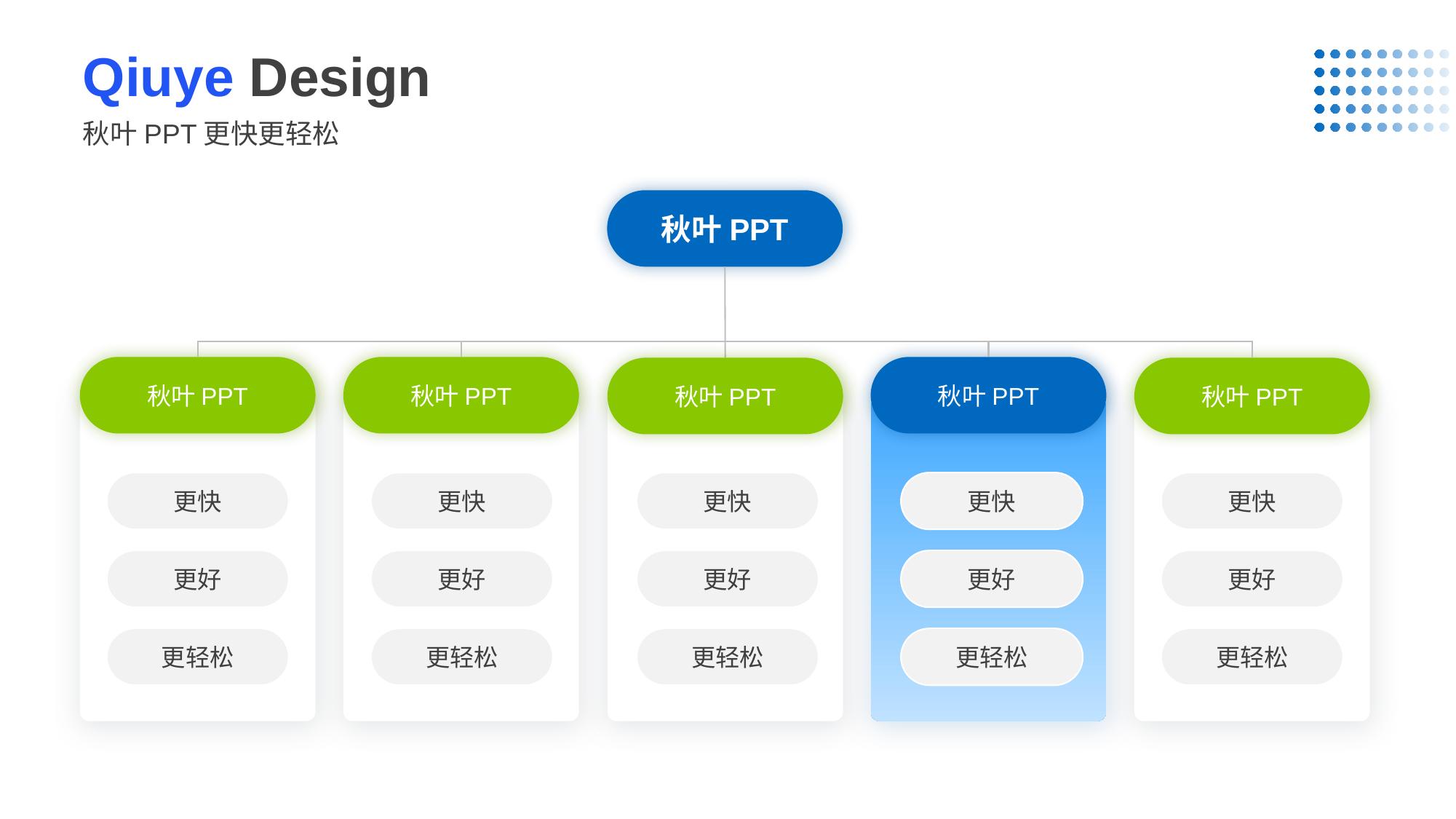

Qiuye Design
秋叶PPT更快更轻松
秋叶PPT
秋叶PPT
秋叶PPT
秋叶PPT
秋叶PPT
秋叶PPT

更快
更快
更快
更快
更快
更好
更好
更好
更好
更好
更轻松
更轻松
更轻松
更轻松
更轻松